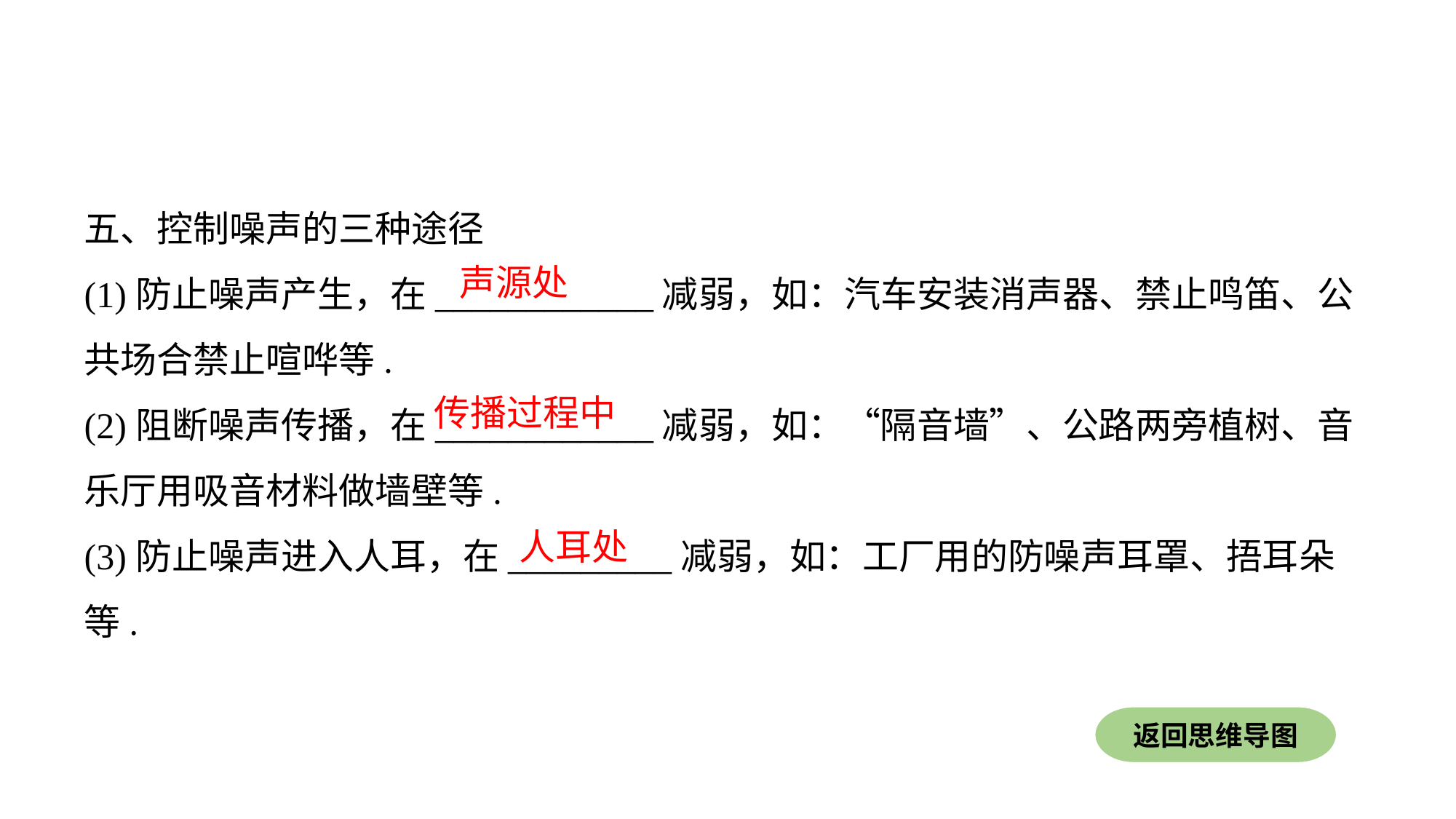

五、控制噪声的三种途径
(1)防止噪声产生，在____________减弱，如：汽车安装消声器、禁止鸣笛、公共场合禁止喧哗等.
(2)阻断噪声传播，在____________减弱，如：“隔音墙”、公路两旁植树、音乐厅用吸音材料做墙壁等.
(3)防止噪声进入人耳，在_________减弱，如：工厂用的防噪声耳罩、捂耳朵等.
声源处
传播过程中

人耳处
返回思维导图